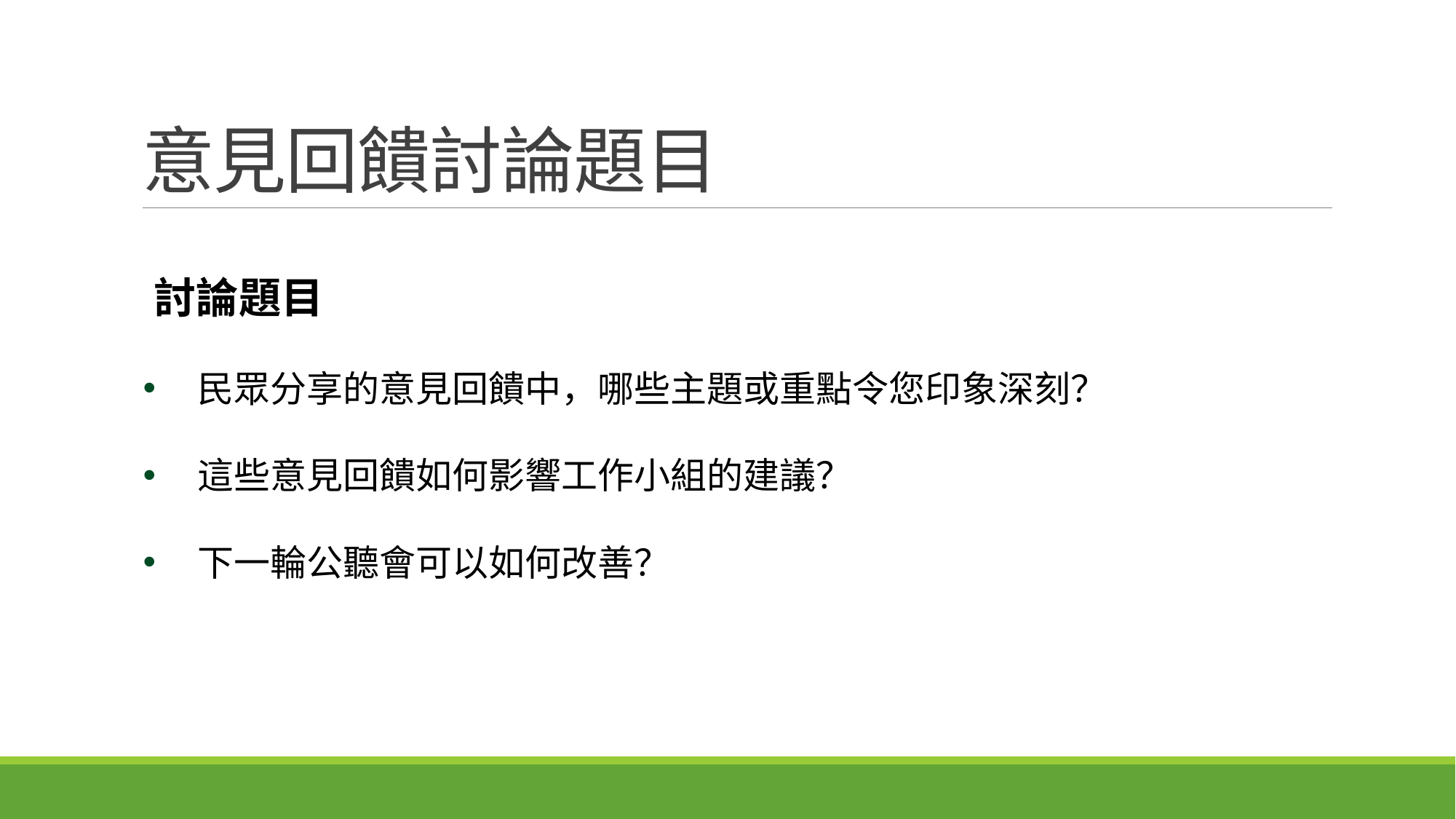

# 意見回饋討論題目
討論題目
民眾分享的意見回饋中，哪些主題或重點令您印象深刻？
這些意見回饋如何影響工作小組的建議？
下一輪公聽會可以如何改善？